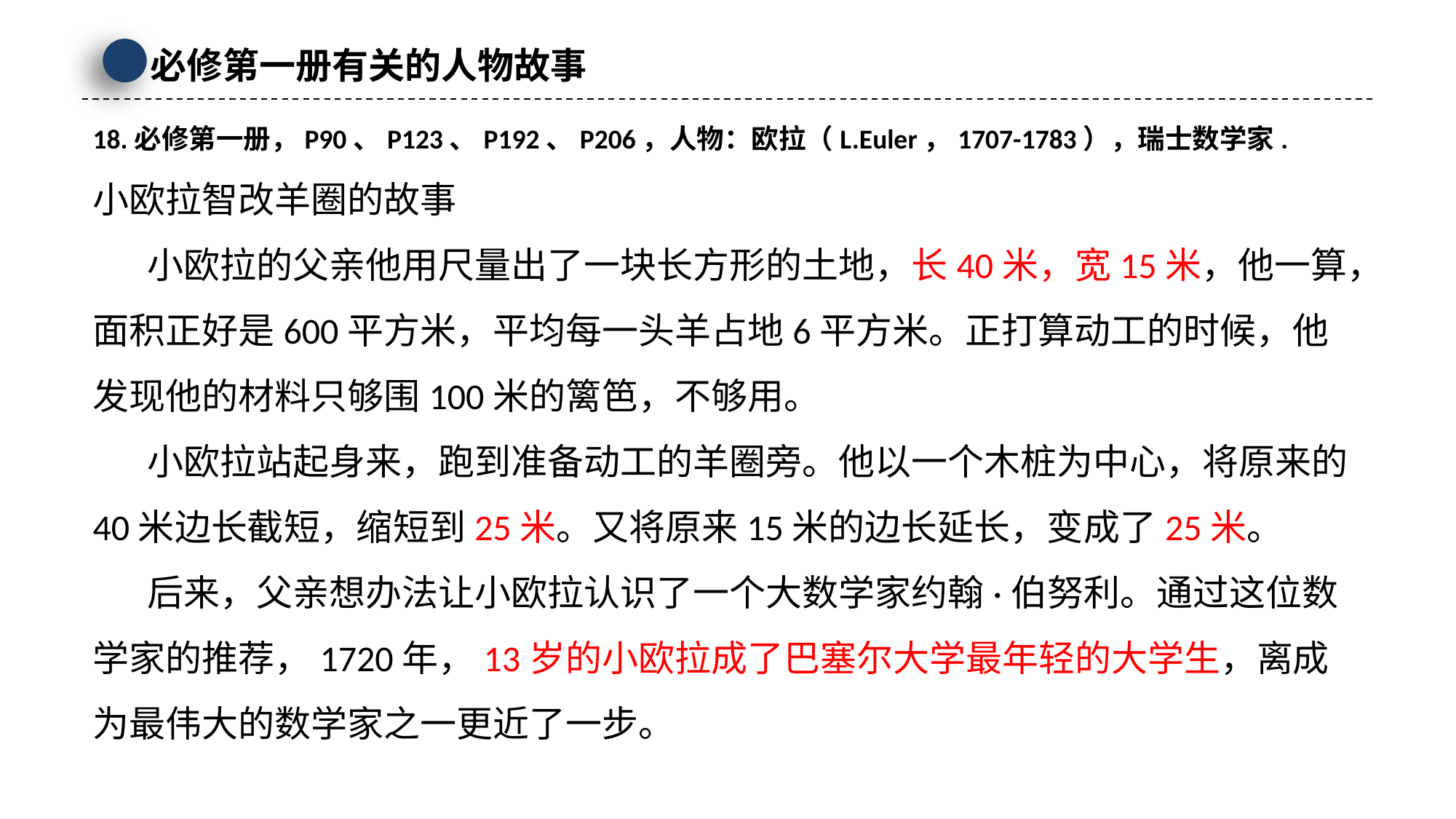

必修第一册有关的人物故事
18.必修第一册，P90、P123、P192、P206，人物：欧拉（L.Euler，1707-1783），瑞士数学家.
小欧拉智改羊圈的故事
小欧拉的父亲他用尺量出了一块长方形的土地，长40米，宽15米，他一算，面积正好是600平方米，平均每一头羊占地6平方米。正打算动工的时候，他发现他的材料只够围100米的篱笆，不够用。
小欧拉站起身来，跑到准备动工的羊圈旁。他以一个木桩为中心，将原来的40米边长截短，缩短到25米。又将原来15米的边长延长，变成了25米。
后来，父亲想办法让小欧拉认识了一个大数学家约翰·伯努利。通过这位数学家的推荐，1720年，13岁的小欧拉成了巴塞尔大学最年轻的大学生，离成为最伟大的数学家之一更近了一步。